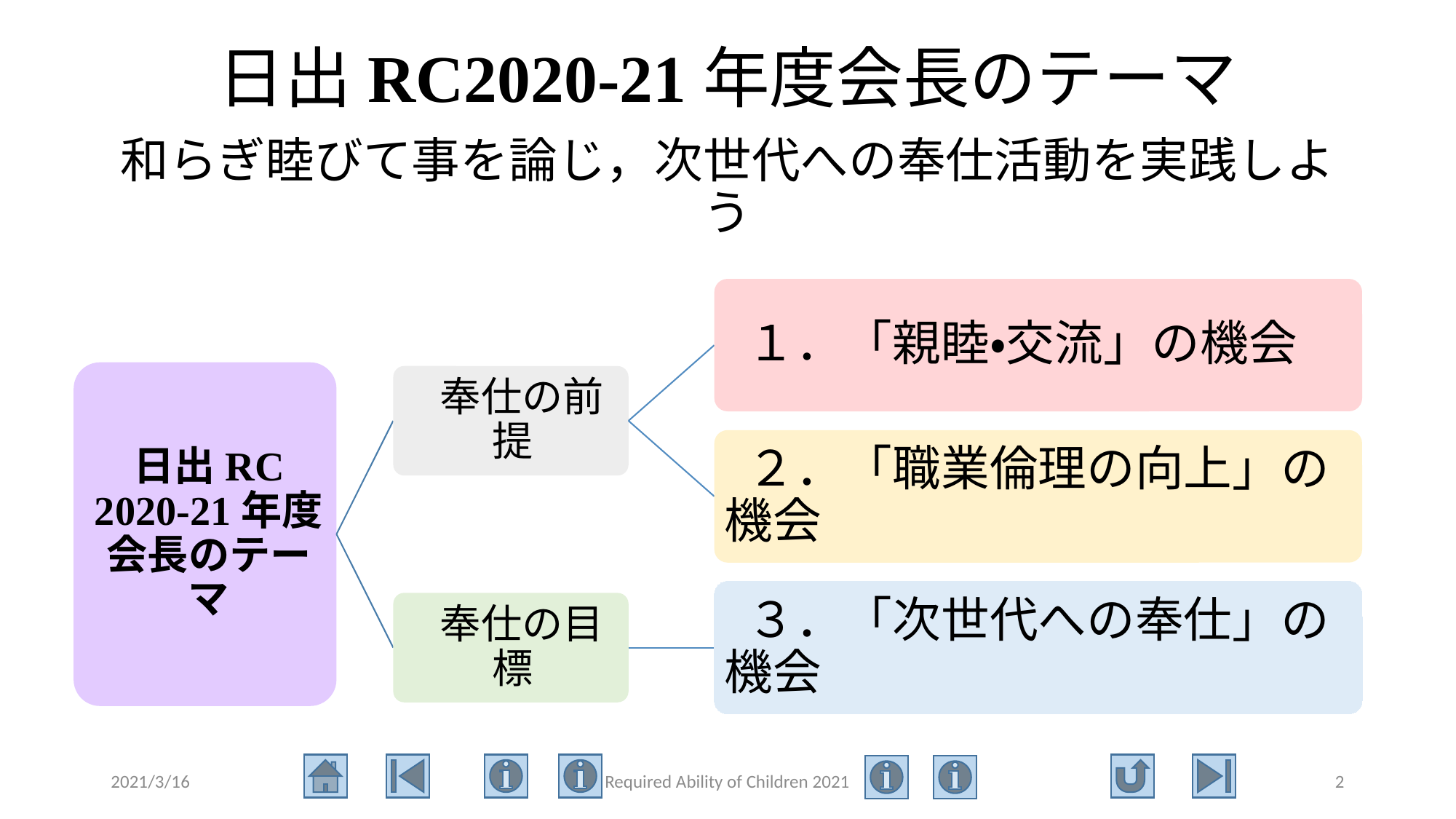

# 日出RC2020-21年度会長のテーマ 和らぎ睦びて事を論じ，次世代への奉仕活動を実践しよう
日出RC
2020-21年度会長のテーマ

 奉仕の前提

 １．「親睦・交流」の機会

 ２．「職業倫理の向上」の機会

 奉仕の目標

 ３．「次世代への奉仕」の機会
2021/3/16
Required Ability of Children 2021
2